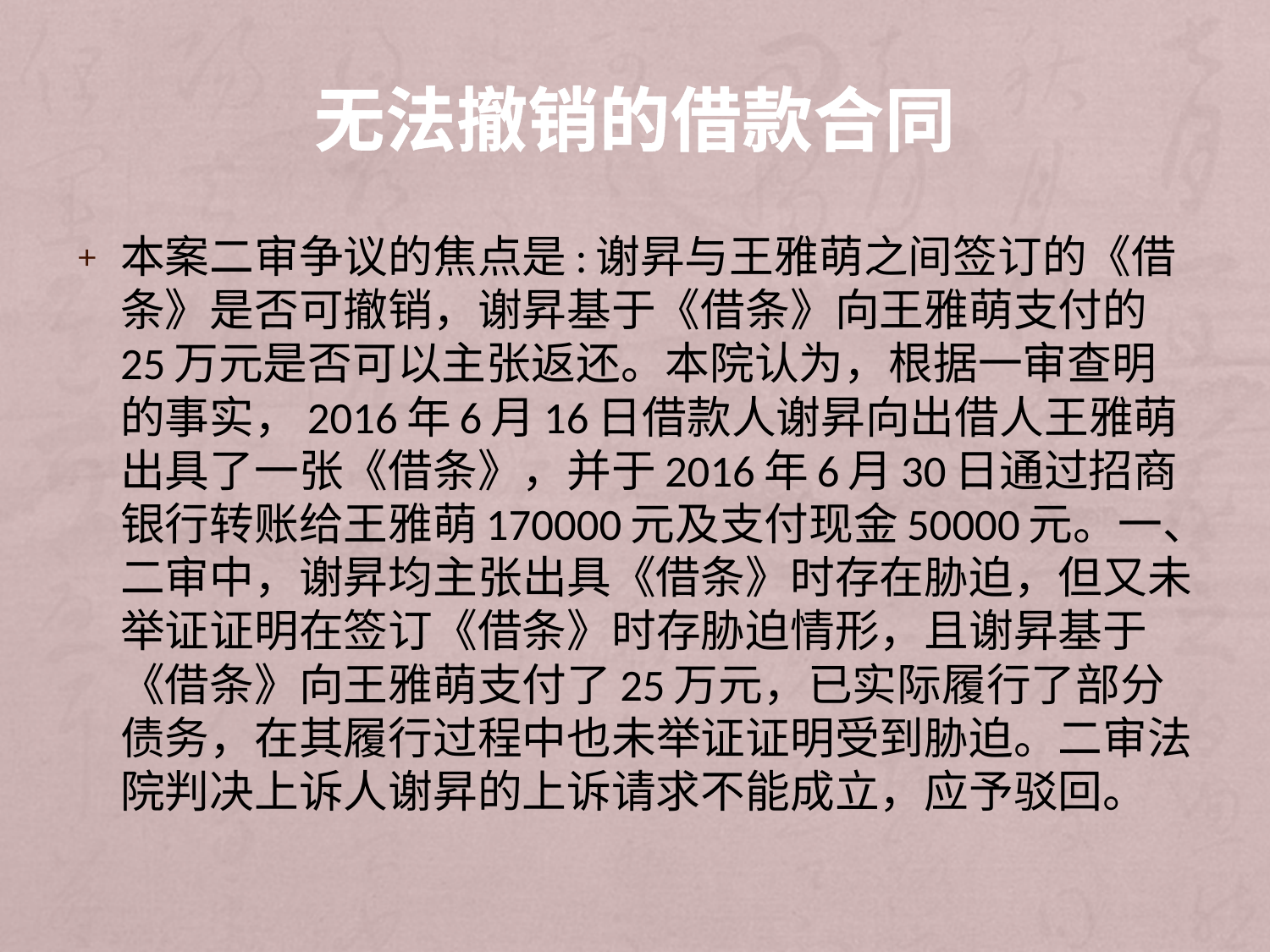

# 无法撤销的借款合同
本案二审争议的焦点是:谢昇与王雅萌之间签订的《借条》是否可撤销，谢昇基于《借条》向王雅萌支付的25万元是否可以主张返还。本院认为，根据一审查明的事实，2016年6月16日借款人谢昇向出借人王雅萌出具了一张《借条》，并于2016年6月30日通过招商银行转账给王雅萌170000元及支付现金50000元。一、二审中，谢昇均主张出具《借条》时存在胁迫，但又未举证证明在签订《借条》时存胁迫情形，且谢昇基于《借条》向王雅萌支付了25万元，已实际履行了部分债务，在其履行过程中也未举证证明受到胁迫。二审法院判决上诉人谢昇的上诉请求不能成立，应予驳回。